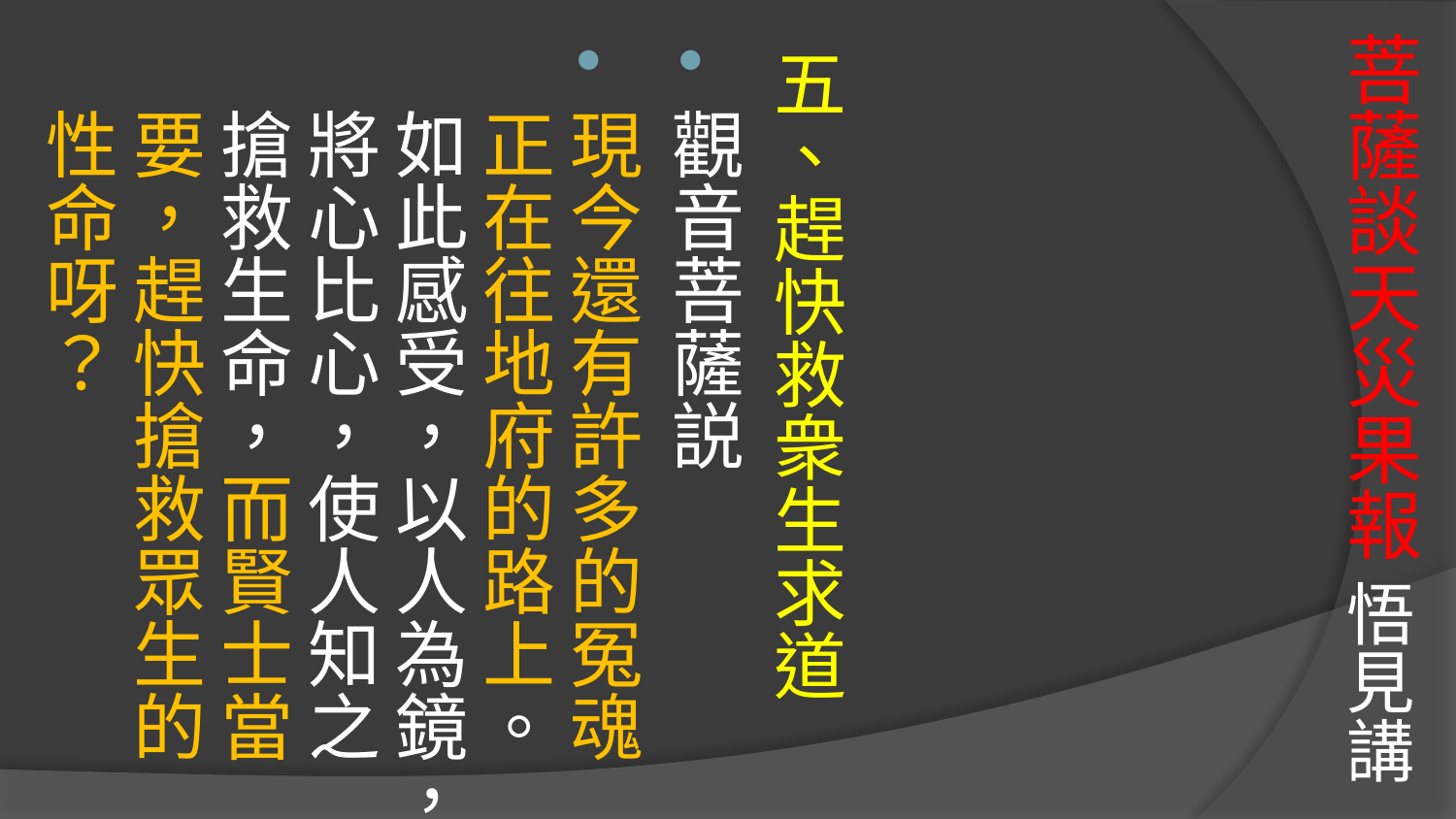

# 菩薩談天災果報 悟見講
五、趕快救衆生求道
觀音菩薩説
現今還有許多的冤魂正在往地府的路上。如此感受，以人為鏡，將心比心，使人知之搶救生命，而賢士當要，趕快搶救眾生的性命呀？